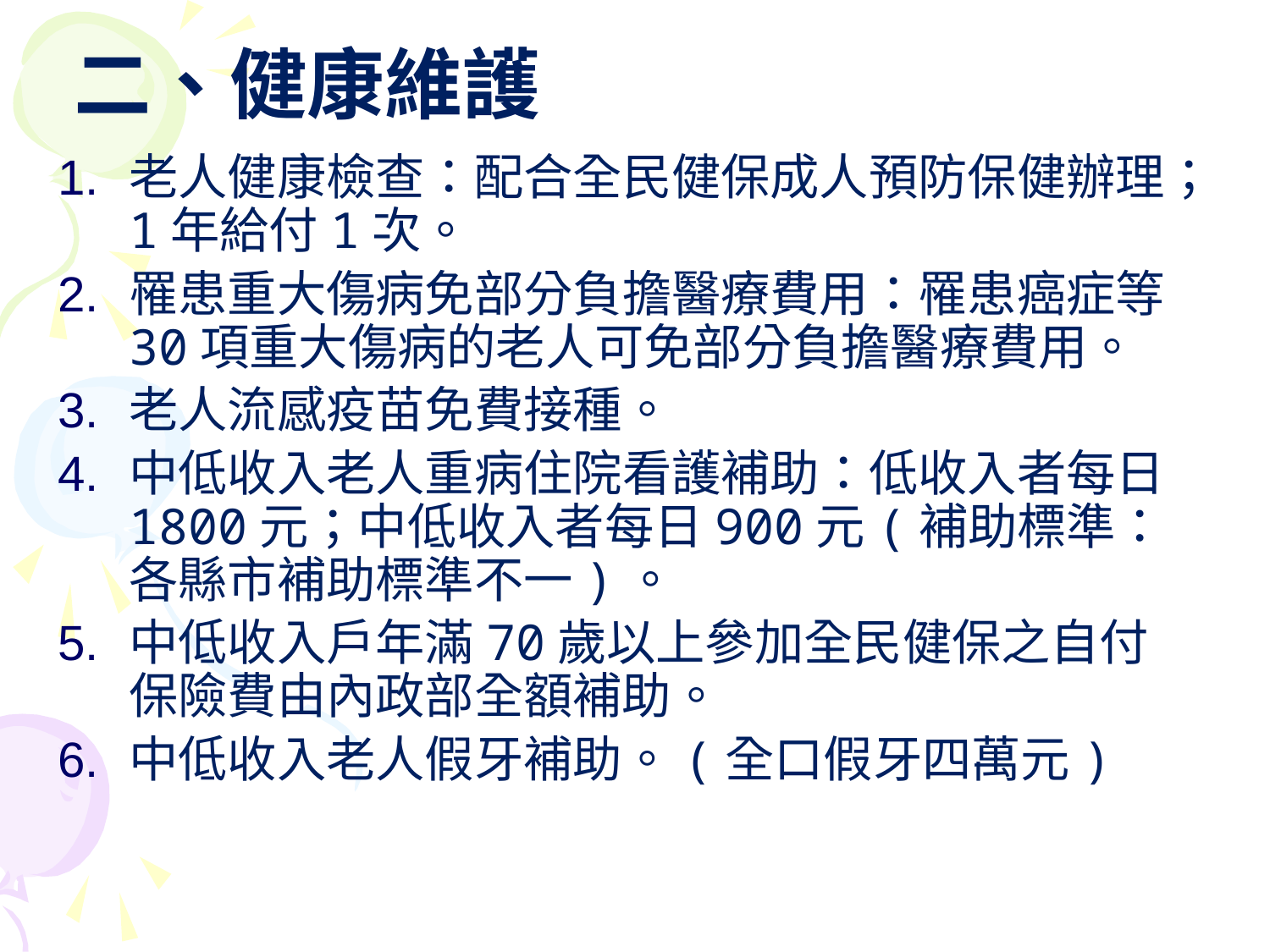

# 二、健康維護
老人健康檢查：配合全民健保成人預防保健辦理；1年給付1次。
罹患重大傷病免部分負擔醫療費用：罹患癌症等30項重大傷病的老人可免部分負擔醫療費用。
老人流感疫苗免費接種。
中低收入老人重病住院看護補助：低收入者每日1800元；中低收入者每日900元(補助標準：各縣市補助標準不一)。
中低收入戶年滿70歲以上參加全民健保之自付保險費由內政部全額補助。
中低收入老人假牙補助。(全口假牙四萬元)